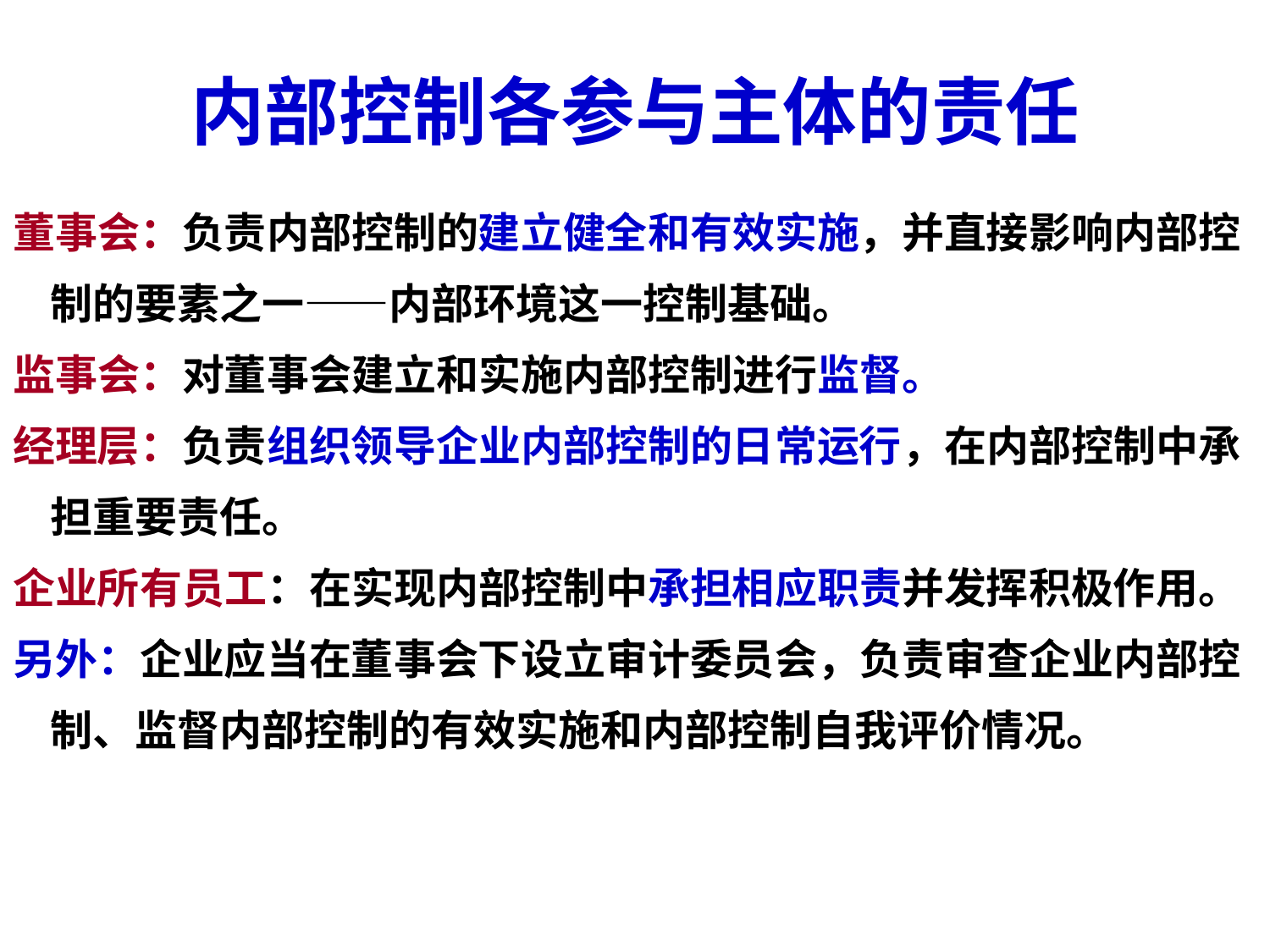

内部控制各参与主体的责任
董事会：负责内部控制的建立健全和有效实施，并直接影响内部控制的要素之一——内部环境这一控制基础。
监事会：对董事会建立和实施内部控制进行监督。
经理层：负责组织领导企业内部控制的日常运行，在内部控制中承担重要责任。
企业所有员工：在实现内部控制中承担相应职责并发挥积极作用。
另外：企业应当在董事会下设立审计委员会，负责审查企业内部控制、监督内部控制的有效实施和内部控制自我评价情况。